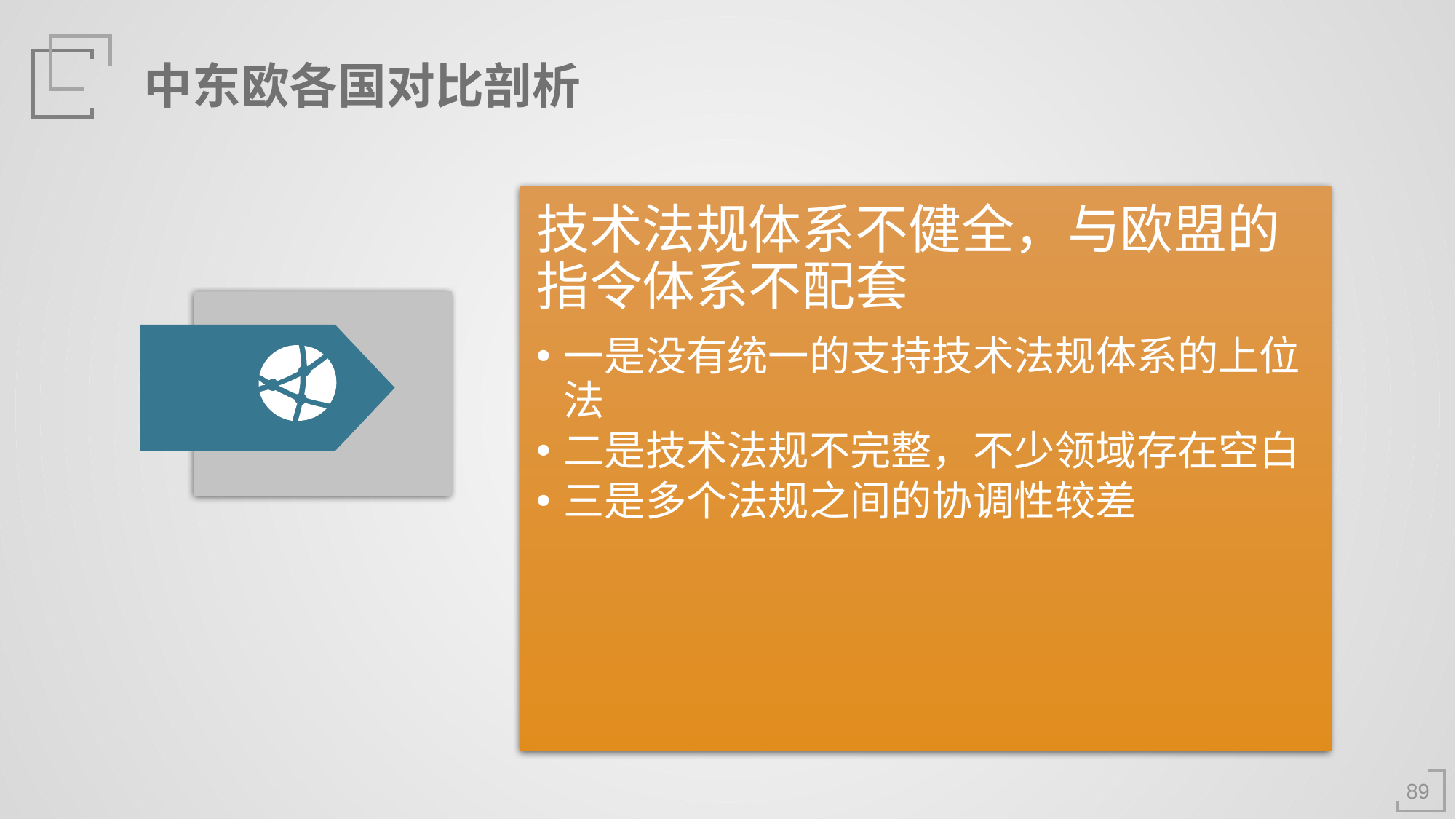

中东欧各国对比剖析
技术法规体系不健全，与欧盟的指令体系不配套
一是没有统一的支持技术法规体系的上位法
二是技术法规不完整，不少领域存在空白
三是多个法规之间的协调性较差